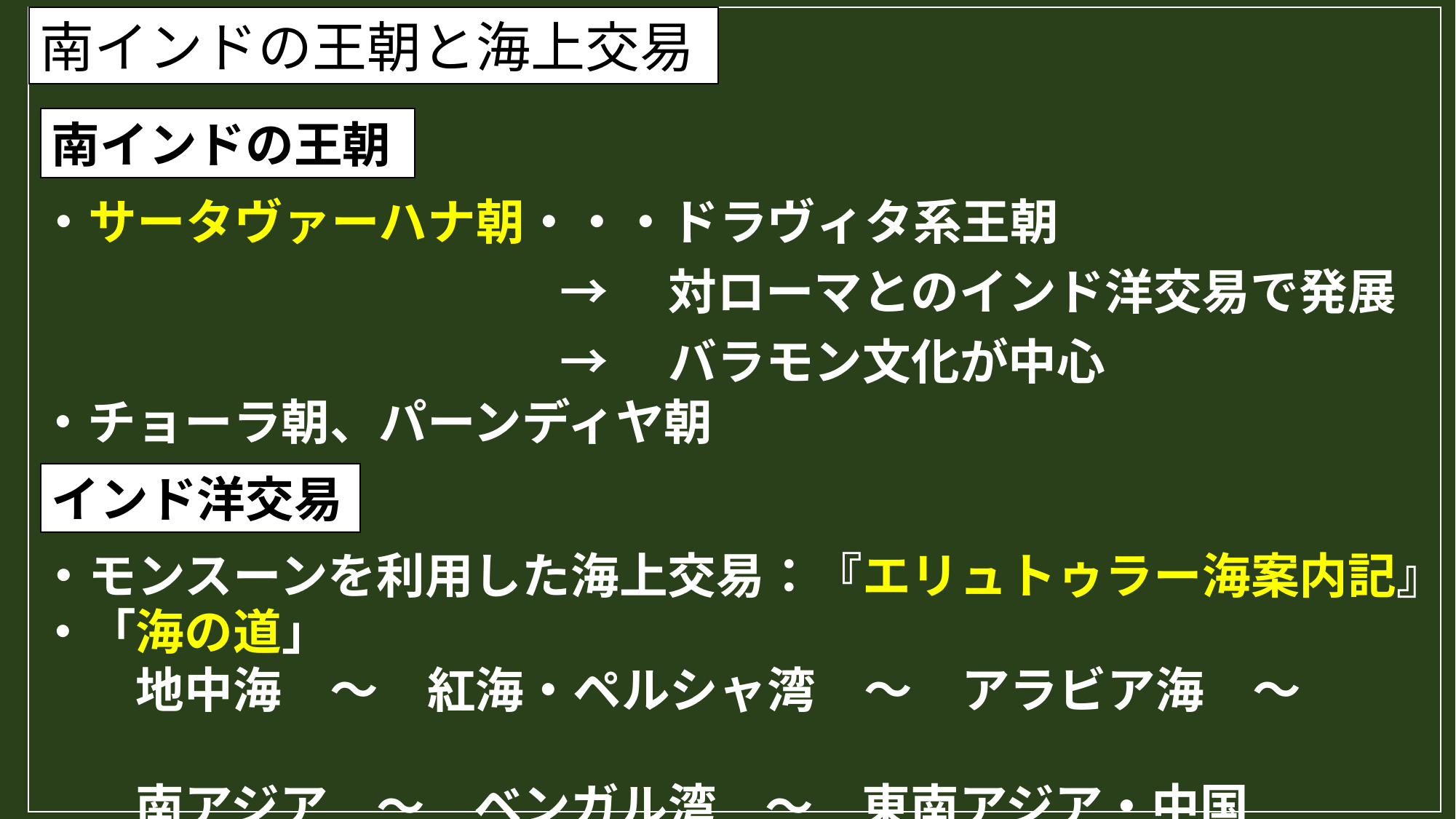

南インドの王朝と海上交易
南インドの王朝
・サータヴァーハナ朝・・・ドラヴィタ系王朝
→　対ローマとのインド洋交易で発展
→　バラモン文化が中心
・チョーラ朝、パーンディヤ朝
インド洋交易
・モンスーンを利用した海上交易：『エリュトゥラー海案内記』
・「海の道」
　　地中海　〜　紅海・ペルシャ湾　〜　アラビア海　〜
　　南アジア　〜　ベンガル湾　〜　東南アジア・中国